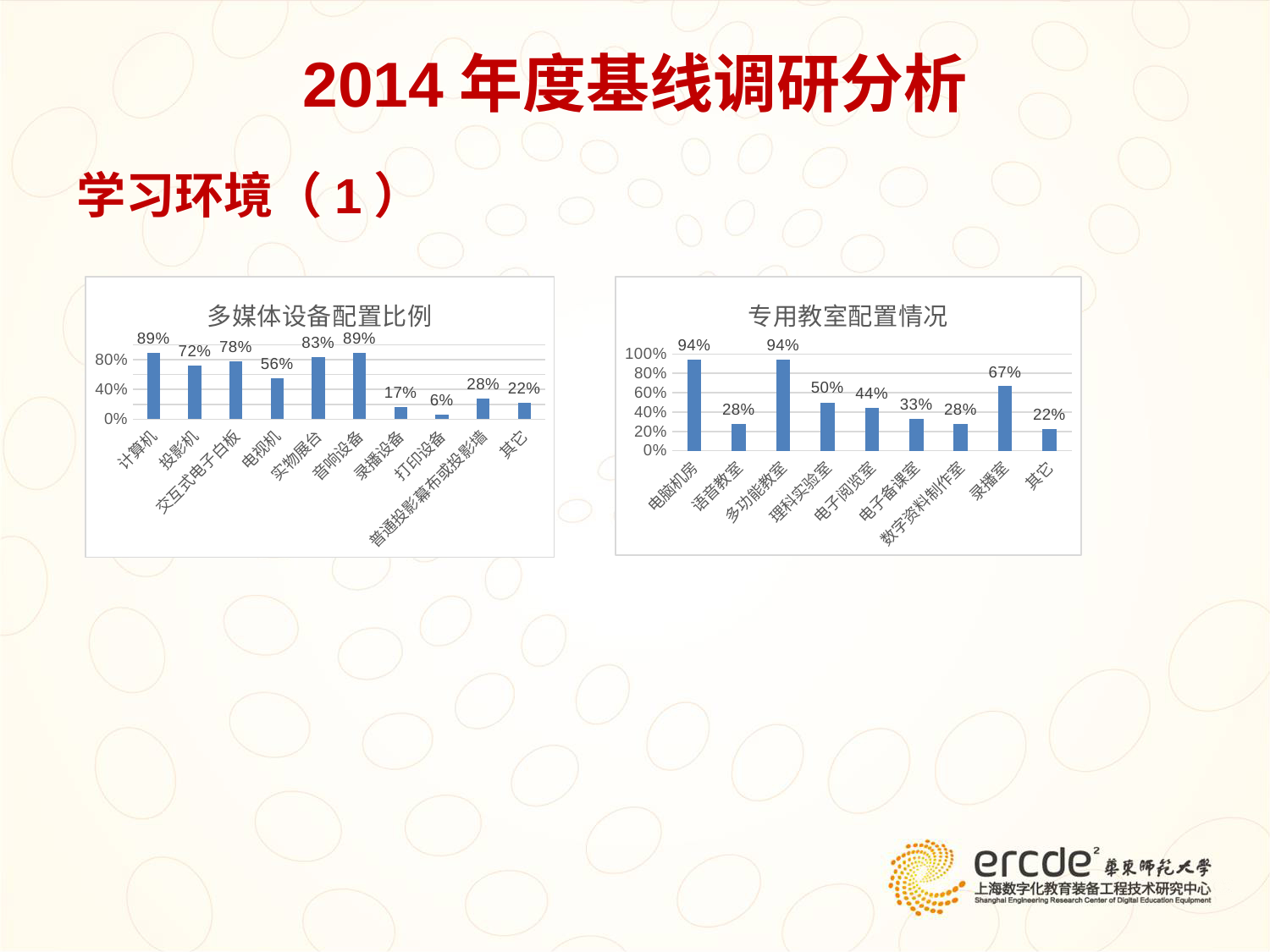

# 2014年度基线调研分析
学习环境（1）

### Chart:

| Category | 专用教室配置情况 |
|---|---|
| 电脑机房 | 0.9444444444444444 |
| 语音教室 | 0.2777777777777778 |
| 多功能教室 | 0.9444444444444444 |
| 理科实验室 | 0.5 |
| 电子阅览室 | 0.4444444444444444 |
| 电子备课室 | 0.3333333333333333 |
| 数字资料制作室 | 0.2777777777777778 |
| 录播室 | 0.6666666666666666 |
| 其它 | 0.2222222222222222 |

### Chart:

| Category | 多媒体设备配置比例 |
|---|---|
| 计算机 | 0.8888888888888888 |
| 投影机 | 0.7222222222222222 |
| 交互式电子白板 | 0.7777777777777778 |
| 电视机 | 0.5555555555555556 |
| 实物展台 | 0.8333333333333334 |
| 音响设备 | 0.8888888888888888 |
| 录播设备 | 0.16666666666666666 |
| 打印设备 | 0.05555555555555555 |
| 普通投影幕布或投影墙 | 0.2777777777777778 |
| 其它 | 0.2222222222222222 |